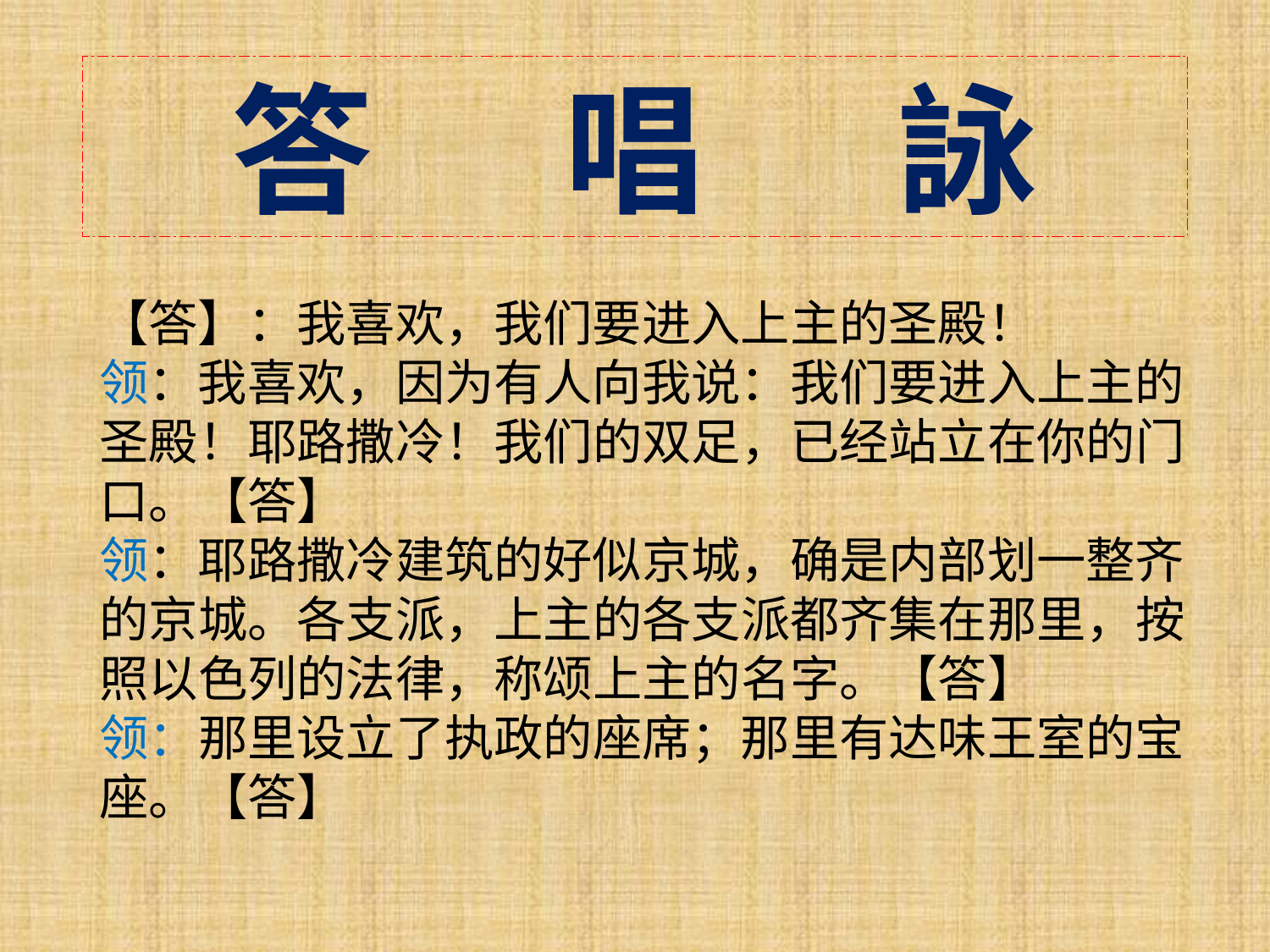

答      唱      詠
【答】：我喜欢，我们要进入上主的圣殿！
领：我喜欢，因为有人向我说：我们要进入上主的圣殿！耶路撒冷！我们的双足，已经站立在你的门口。【答】
领：耶路撒冷建筑的好似京城，确是内部划一整齐的京城。各支派，上主的各支派都齐集在那里，按照以色列的法律，称颂上主的名字。【答】
领：那里设立了执政的座席；那里有达味王室的宝座。【答】